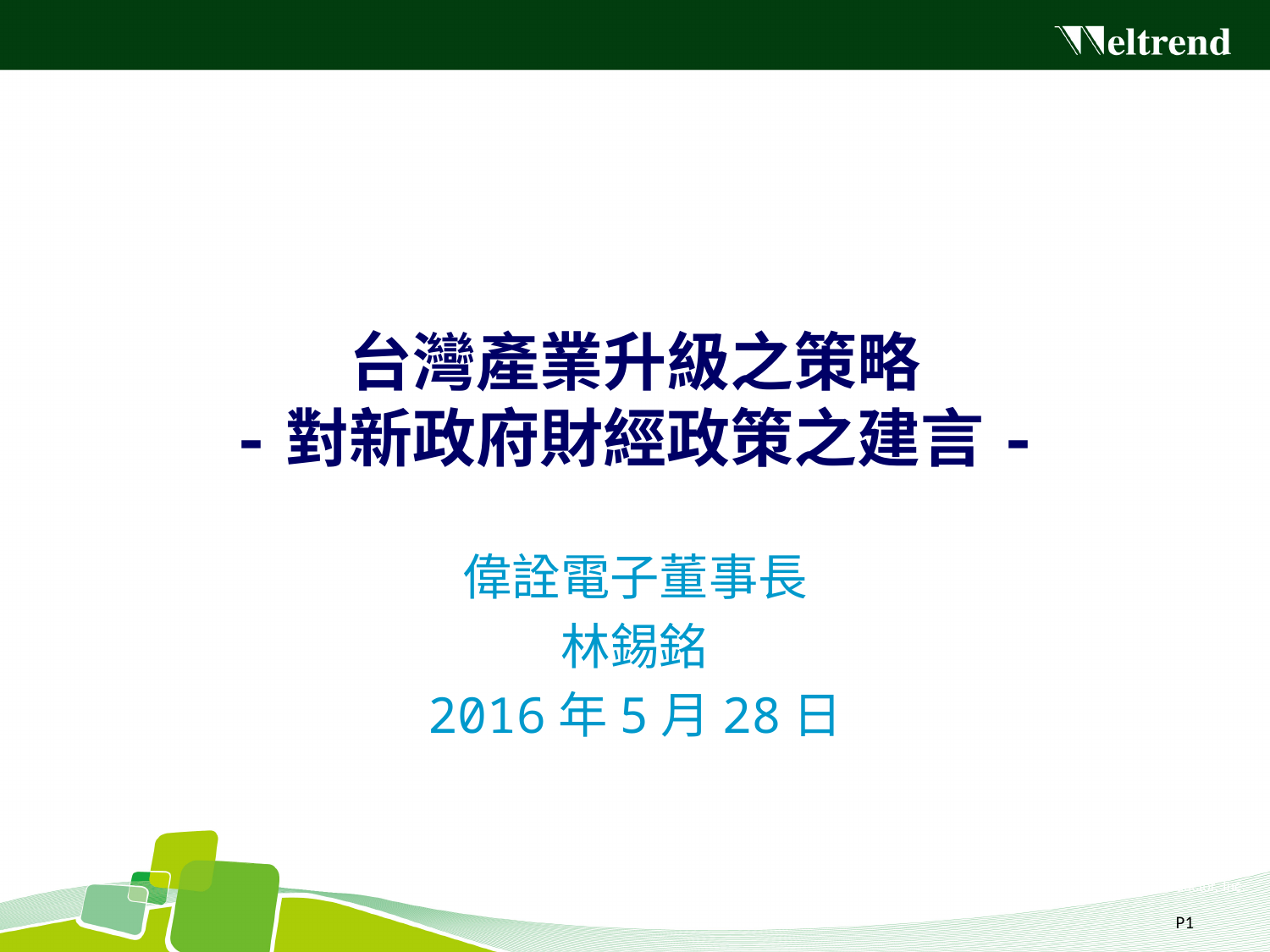

# 台灣產業升級之策略 -對新政府財經政策之建言-
偉詮電子董事長
林錫銘
2016年5月28日

P1